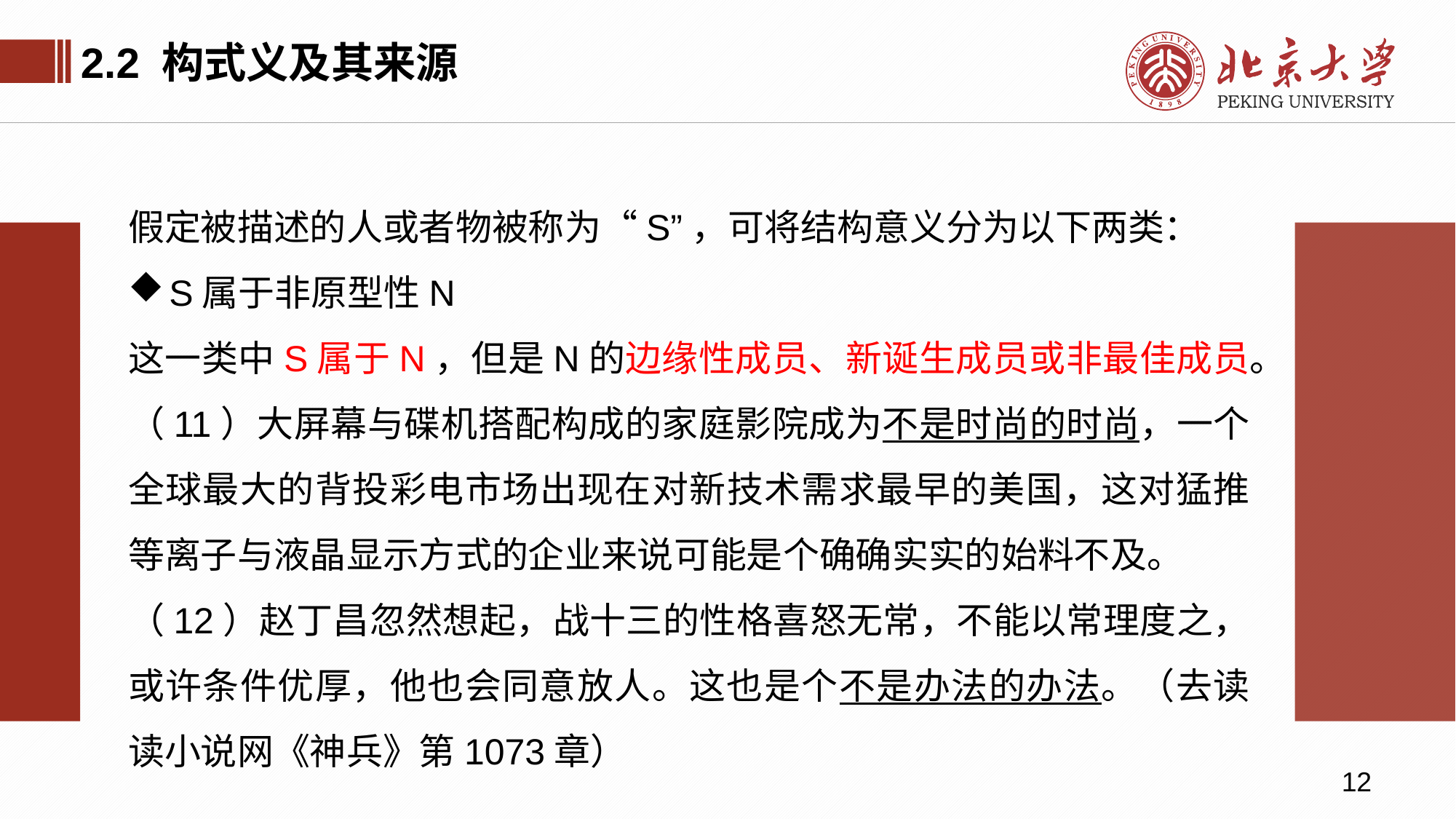

2.2 构式义及其来源
假定被描述的人或者物被称为“S”，可将结构意义分为以下两类：
S属于非原型性N
这一类中S属于N，但是N的边缘性成员、新诞生成员或非最佳成员。
（11）大屏幕与碟机搭配构成的家庭影院成为不是时尚的时尚，一个全球最大的背投彩电市场出现在对新技术需求最早的美国，这对猛推等离子与液晶显示方式的企业来说可能是个确确实实的始料不及。
（12）赵丁昌忽然想起，战十三的性格喜怒无常，不能以常理度之，或许条件优厚，他也会同意放人。这也是个不是办法的办法。（去读读小说网《神兵》第1073章）
12